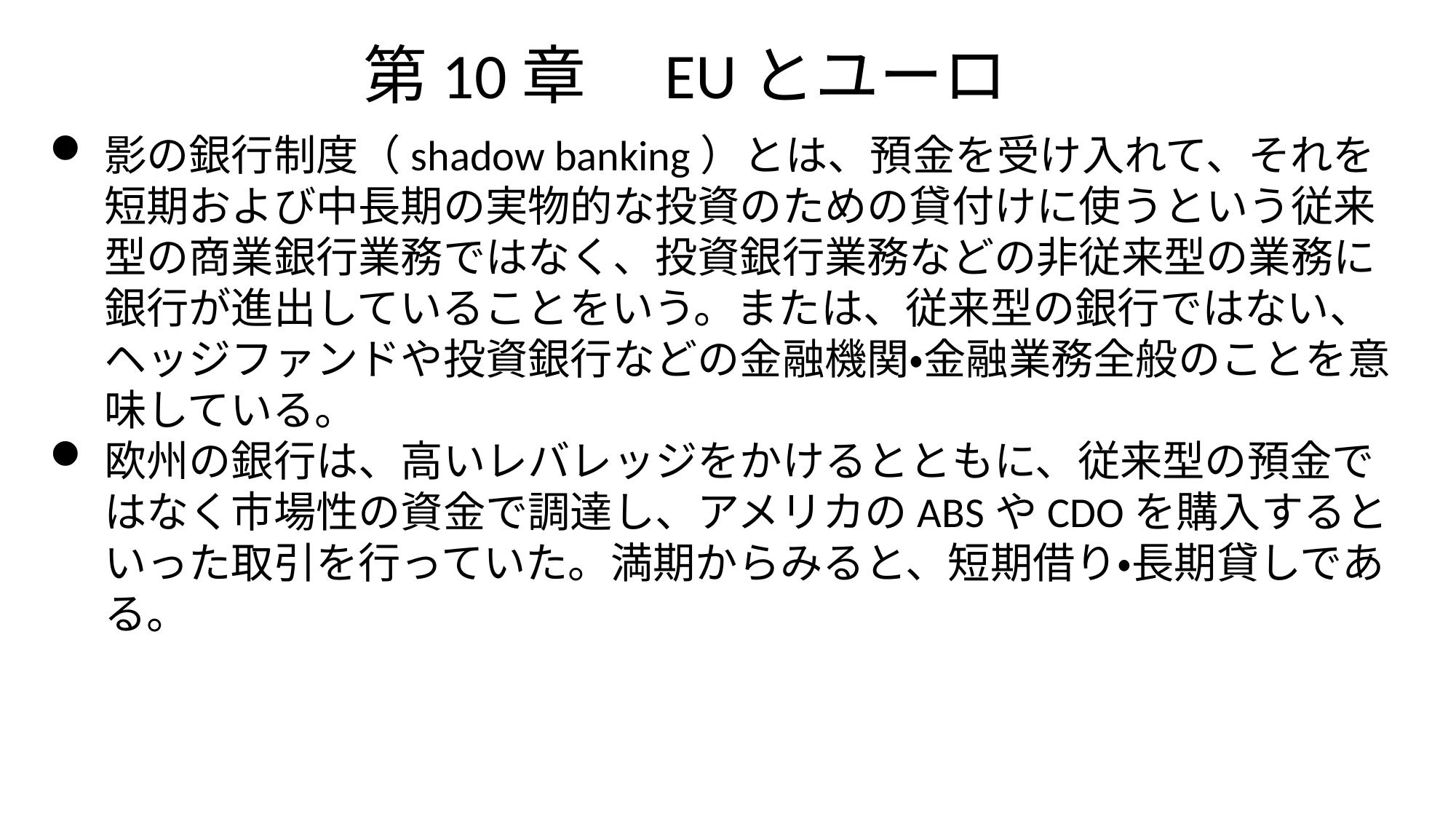

# 第10章　EUとユーロ

影の銀行制度（shadow banking）とは、預金を受け入れて、それを短期および中長期の実物的な投資のための貸付けに使うという従来型の商業銀行業務ではなく、投資銀行業務などの非従来型の業務に銀行が進出していることをいう。または、従来型の銀行ではない、ヘッジファンドや投資銀行などの金融機関・金融業務全般のことを意味している。
欧州の銀行は、高いレバレッジをかけるとともに、従来型の預金ではなく市場性の資金で調達し、アメリカのABSやCDOを購入するといった取引を行っていた。満期からみると、短期借り・長期貸しである。